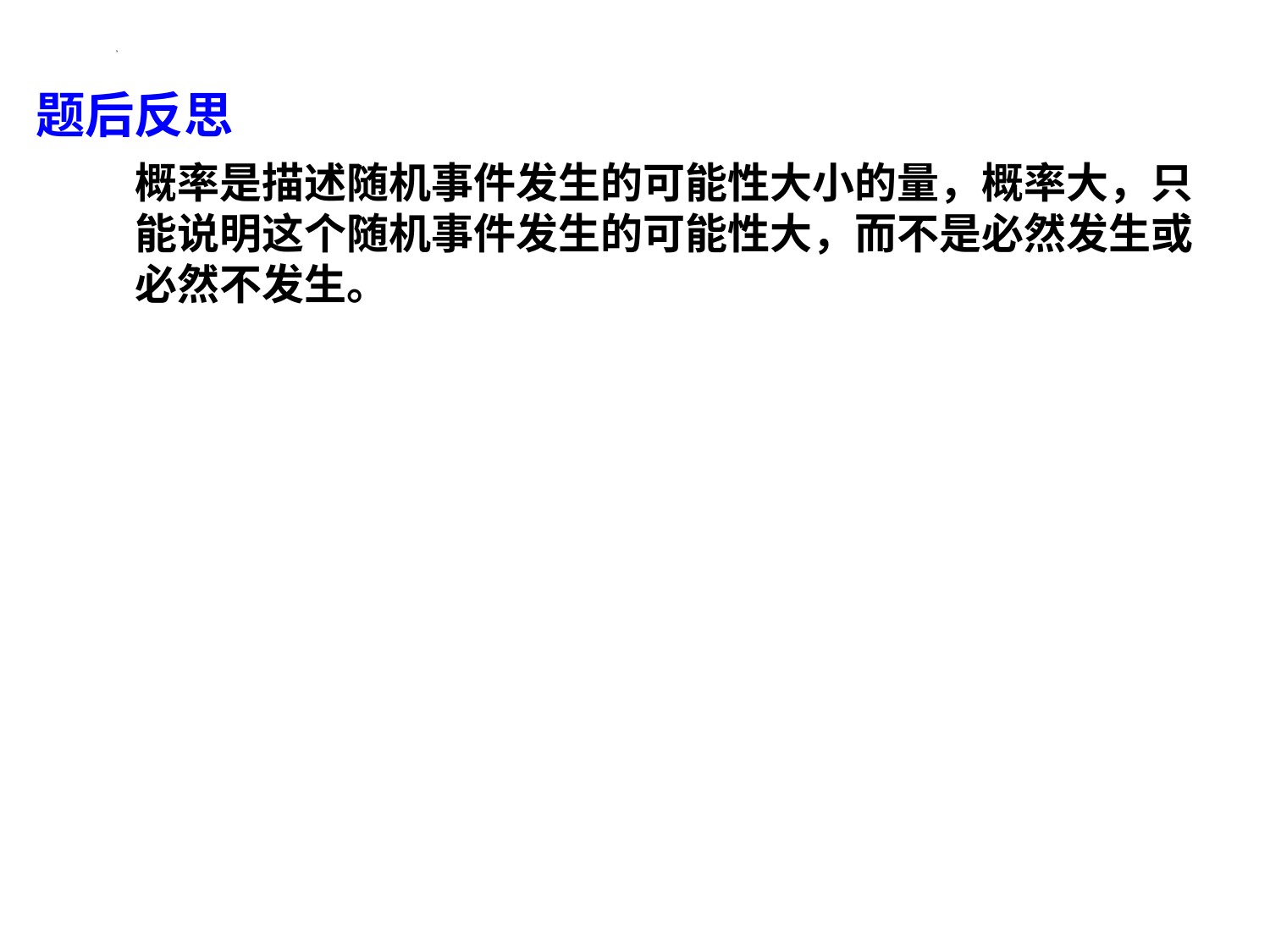

题后反思
概率是描述随机事件发生的可能性大小的量，概率大，只能说明这个随机事件发生的可能性大，而不是必然发生或必然不发生。